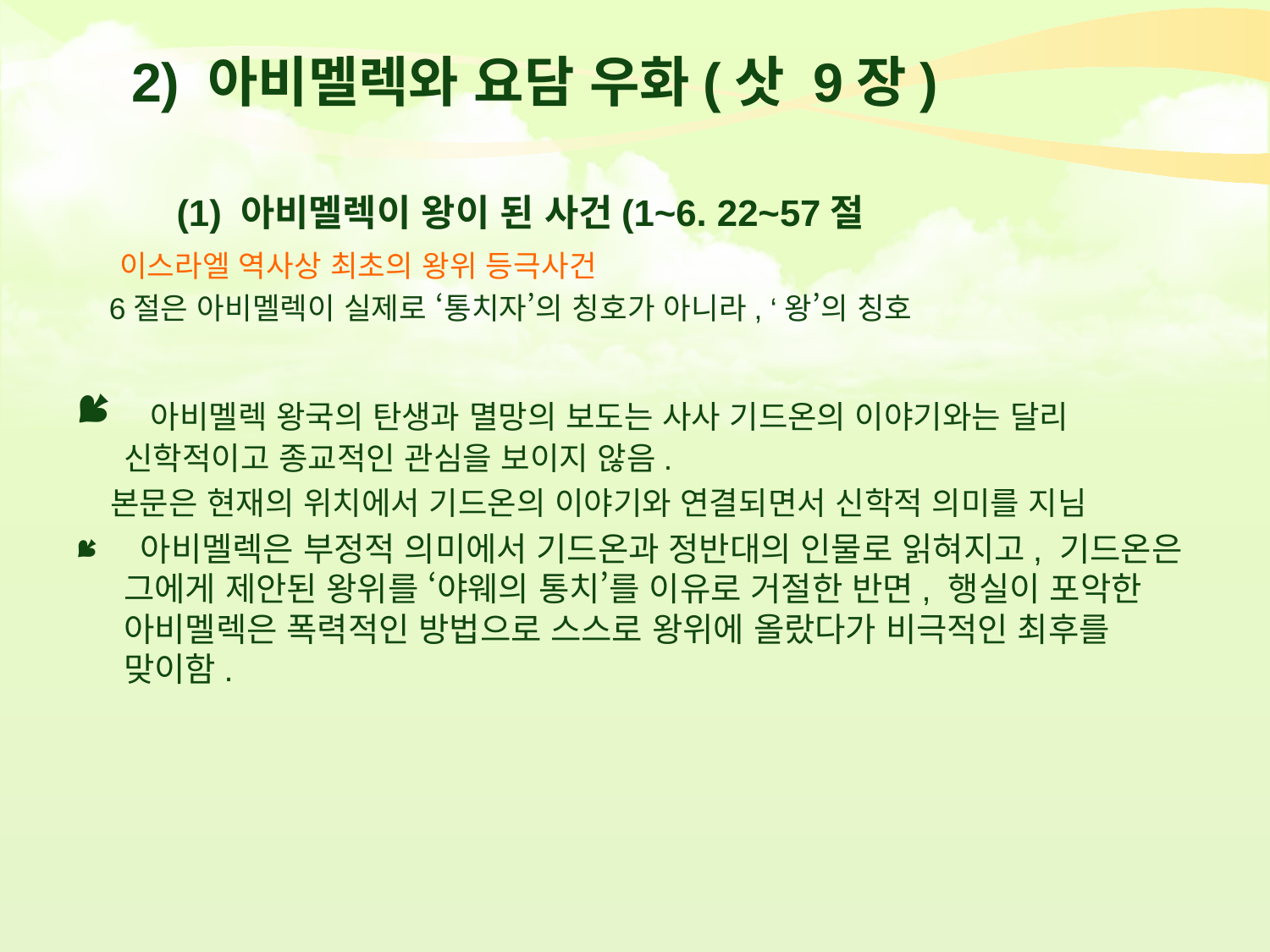

# 2) 아비멜렉와 요담 우화(삿 9장)
      (1) 아비멜렉이 왕이 된 사건(1~6. 22~57절
    이스라엘 역사상 최초의 왕위 등극사건
    6절은 아비멜렉이 실제로 ‘통치자’의 칭호가 아니라, ‘왕’의 칭호

 아비멜렉 왕국의 탄생과 멸망의 보도는 사사 기드온의 이야기와는 달리 신학적이고 종교적인 관심을 보이지 않음.
   본문은 현재의 위치에서 기드온의 이야기와 연결되면서 신학적 의미를 지님
 아비멜렉은 부정적 의미에서 기드온과 정반대의 인물로 읽혀지고, 기드온은 그에게 제안된 왕위를 ‘야웨의 통치’를 이유로 거절한 반면, 행실이 포악한 아비멜렉은 폭력적인 방법으로 스스로 왕위에 올랐다가 비극적인 최후를 맞이함.